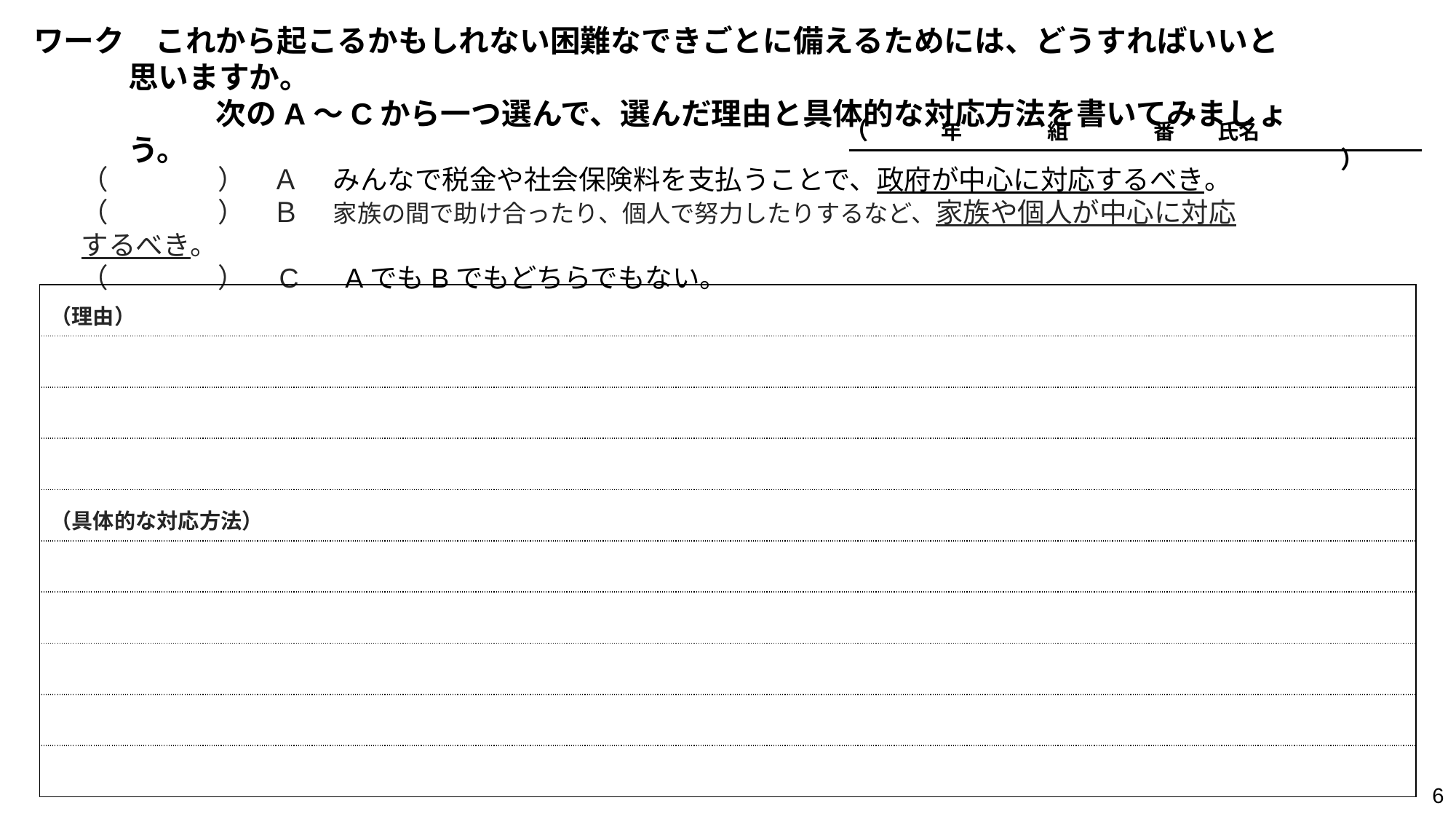

ワーク　これから起こるかもしれない困難なできごとに備えるためには、どうすればいいと思いますか。
　　　　　　次のA～Cから一つ選んで、選んだ理由と具体的な対応方法を書いてみましょう。
（　　　年　　　　組　　　　番　　氏名　　　　　　　　　　　　　　　　　　　　　　　　　）
（　　　　）　Ａ　 みんなで税金や社会保険料を支払うことで、政府が中心に対応するべき。
（　　　　）　Ｂ　 家族の間で助け合ったり、個人で努力したりするなど、家族や個人が中心に対応するべき。
（　　　　）　C　 AでもBでもどちらでもない。
| （理由） |
| --- |
|  |
|  |
|  |
| （具体的な対応方法） |
|  |
|  |
|  |
|  |
|  |
6